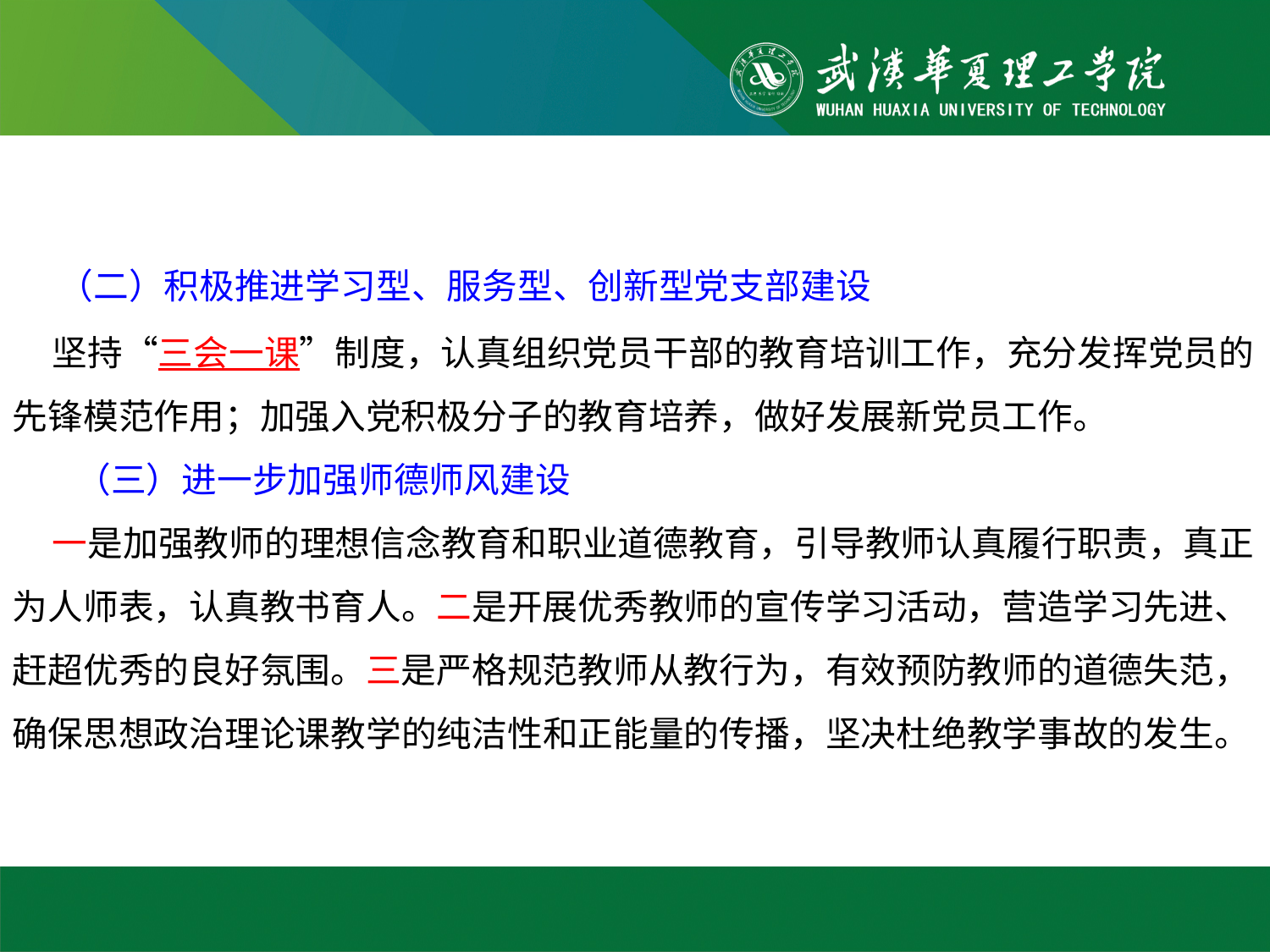

（二）积极推进学习型、服务型、创新型党支部建设
    坚持“三会一课”制度，认真组织党员干部的教育培训工作，充分发挥党员的先锋模范作用；加强入党积极分子的教育培养，做好发展新党员工作。
       （三）进一步加强师德师风建设
    一是加强教师的理想信念教育和职业道德教育，引导教师认真履行职责，真正为人师表，认真教书育人。二是开展优秀教师的宣传学习活动，营造学习先进、赶超优秀的良好氛围。三是严格规范教师从教行为，有效预防教师的道德失范，确保思想政治理论课教学的纯洁性和正能量的传播，坚决杜绝教学事故的发生。